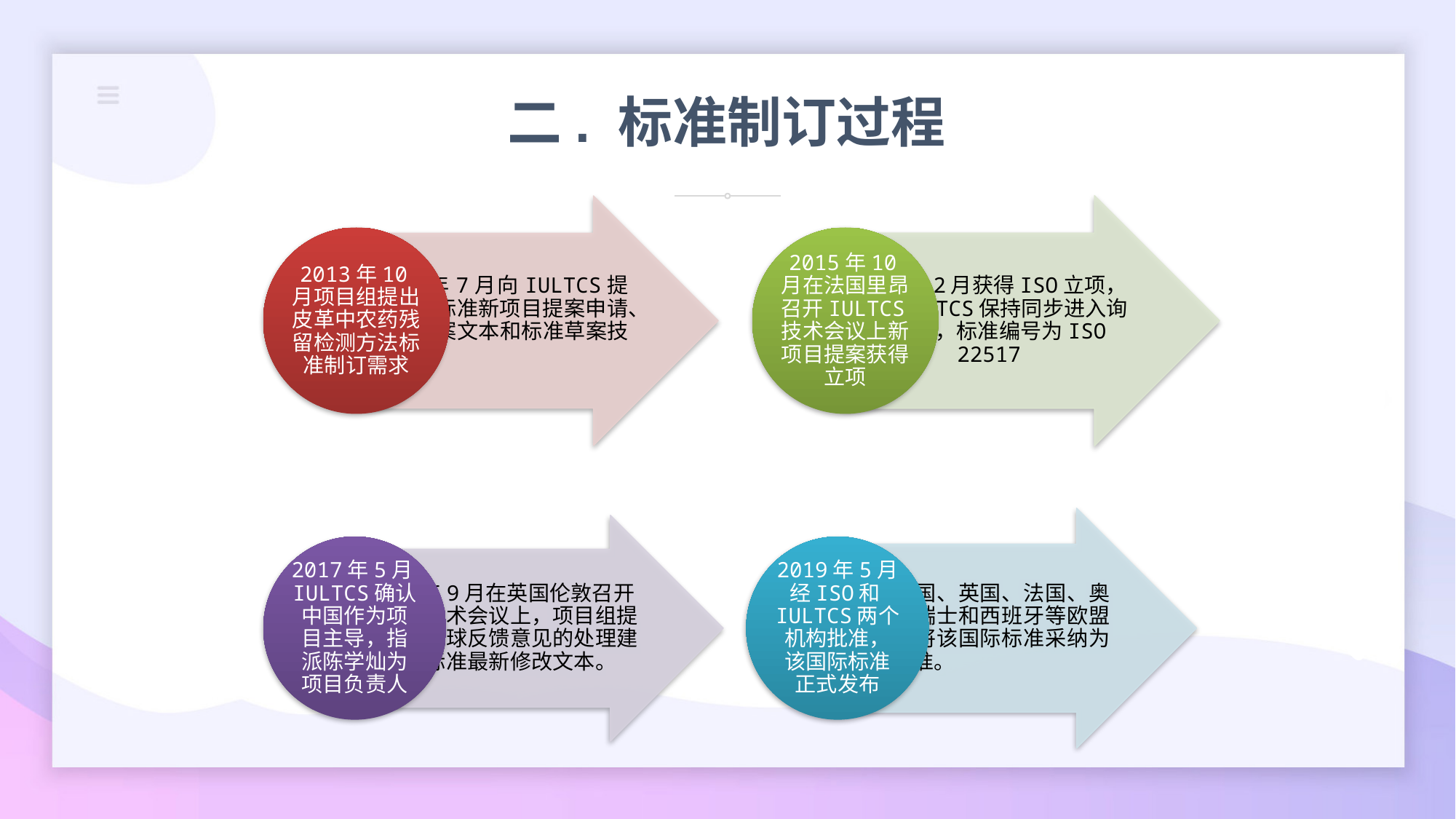

二. 标准制订过程
2015年7月向IULTCS提交国际标准新项目提案申请、标准草案文本和标准草案技术说明
2013年10月项目组提出皮革中农药残留检测方法标准制订需求
2017年2月获得ISO立项，并与IULTCS保持同步进入询问阶段，标准编号为ISO 22517
2015年10月在法国里昂召开IULTCS技术会议上新项目提案获得立项

2017年9月在英国伦敦召开的国际技术会议上，项目组提交了对全球反馈意见的处理建议和标准最新修改文本。
2017年5月IULTCS确认中国作为项目主导，指派陈学灿为项目负责人
目前德国、英国、法国、奥地利、瑞士和西班牙等欧盟国家已将该国际标准采纳为本国标准。
2019年5月经ISO和IULTCS两个机构批准，该国际标准正式发布